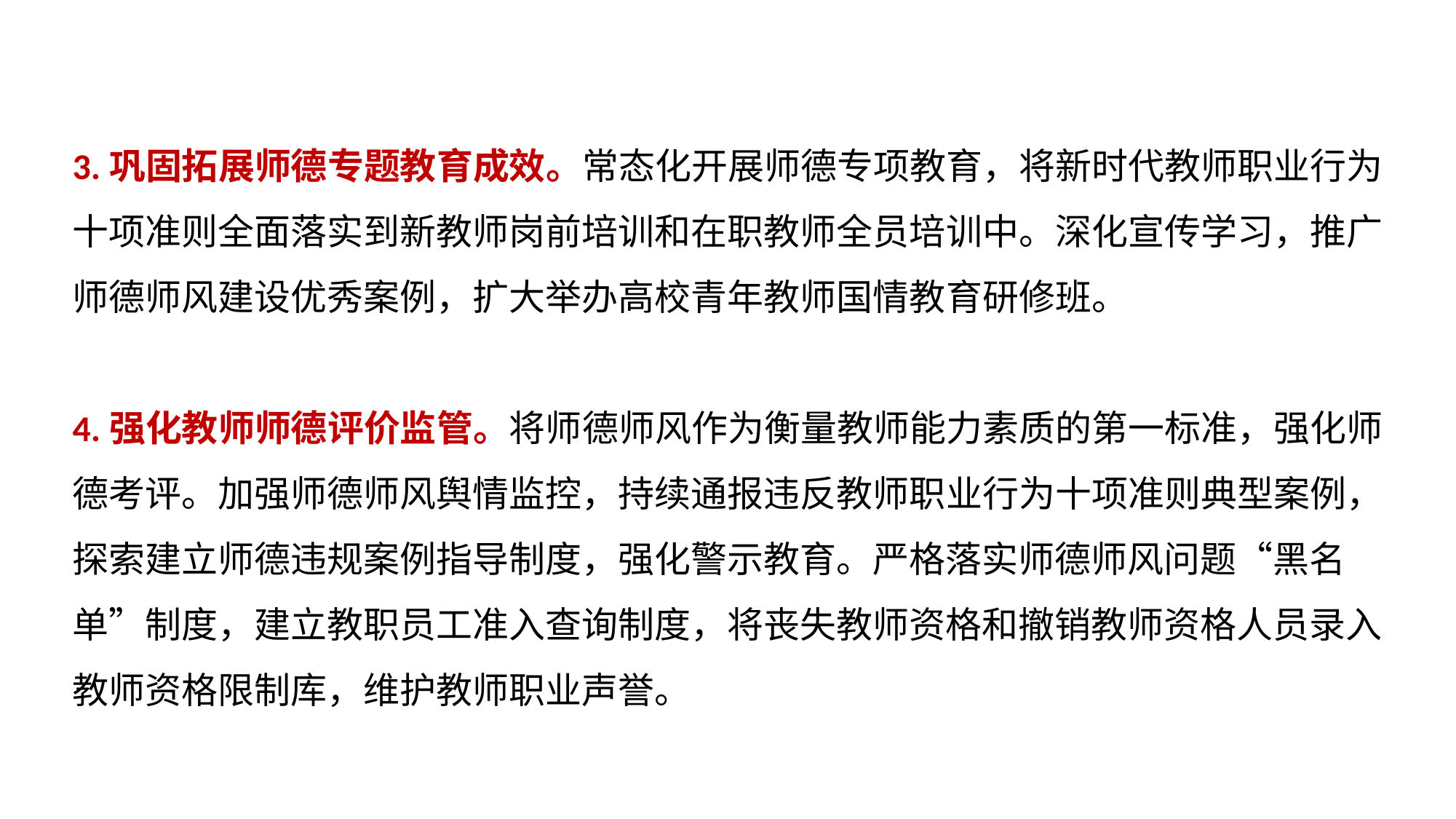

3.巩固拓展师德专题教育成效。常态化开展师德专项教育，将新时代教师职业行为十项准则全面落实到新教师岗前培训和在职教师全员培训中。深化宣传学习，推广师德师风建设优秀案例，扩大举办高校青年教师国情教育研修班。

4.强化教师师德评价监管。将师德师风作为衡量教师能力素质的第一标准，强化师德考评。加强师德师风舆情监控，持续通报违反教师职业行为十项准则典型案例，探索建立师德违规案例指导制度，强化警示教育。严格落实师德师风问题“黑名单”制度，建立教职员工准入查询制度，将丧失教师资格和撤销教师资格人员录入教师资格限制库，维护教师职业声誉。